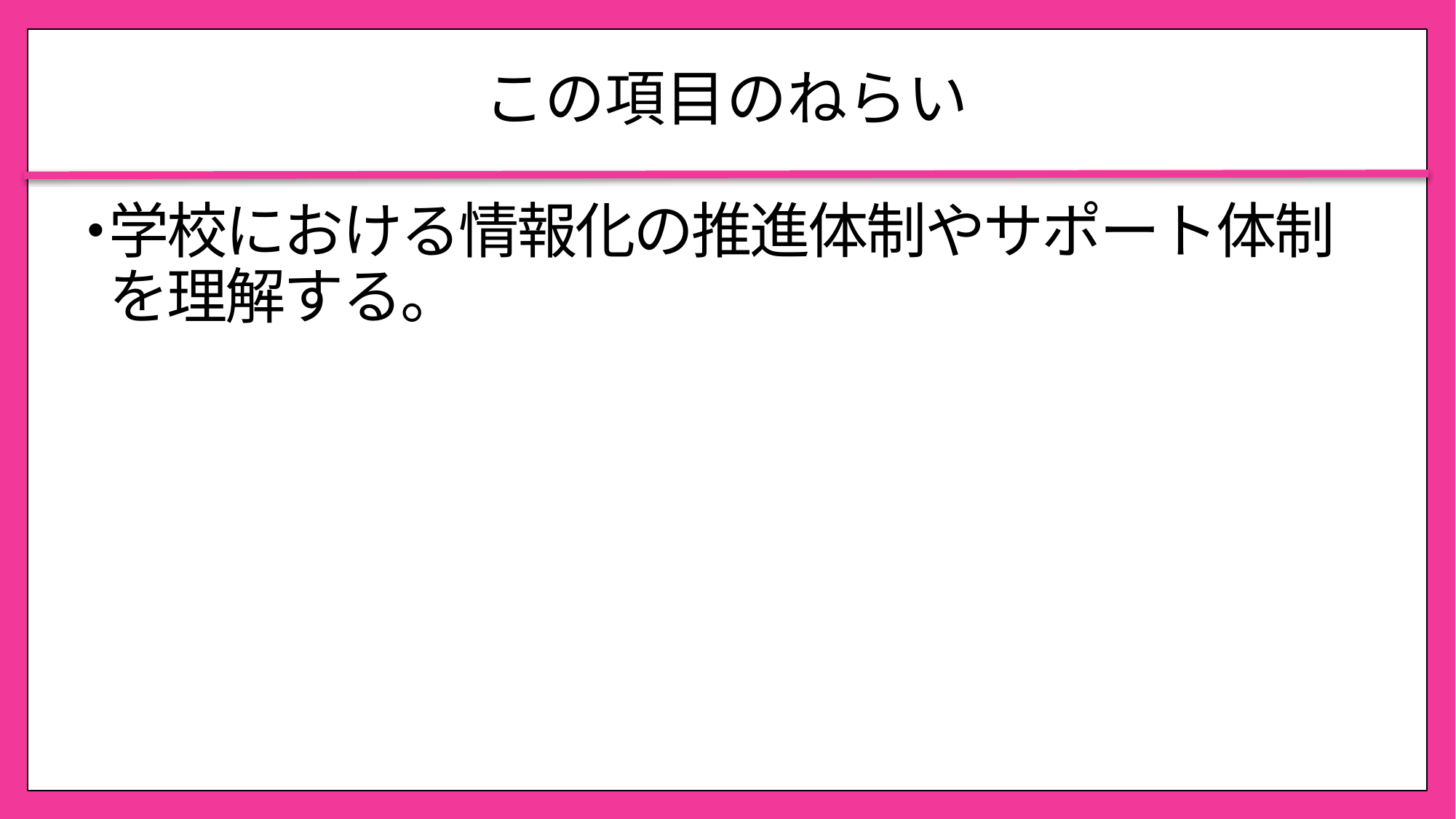

# この項目のねらい
学校における情報化の推進体制やサポート体制を理解する。